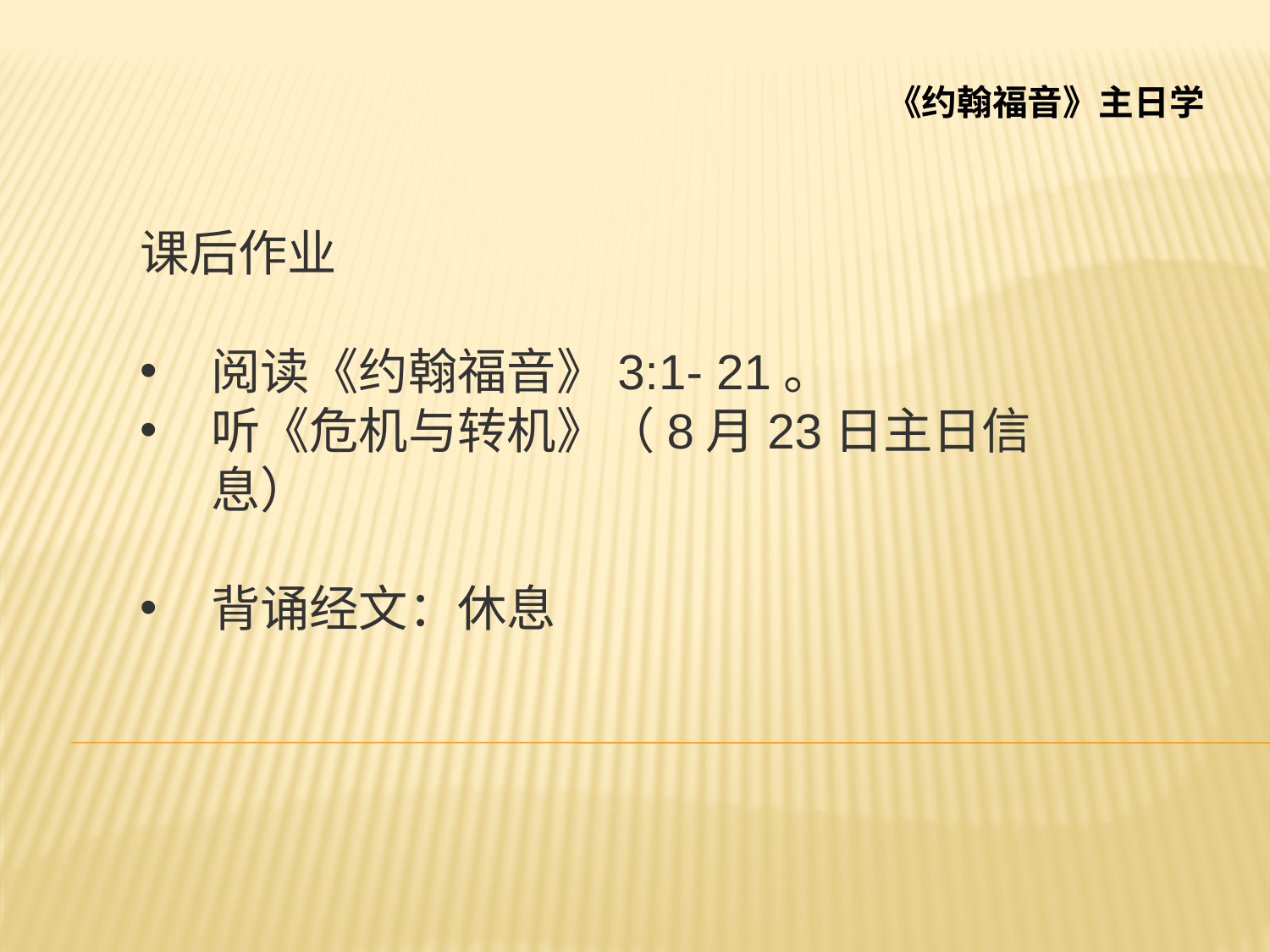

# 《约翰福音》主日学
课后作业

阅读《约翰福音》3:1- 21。
听《危机与转机》（8月23日主日信息）

背诵经文：休息